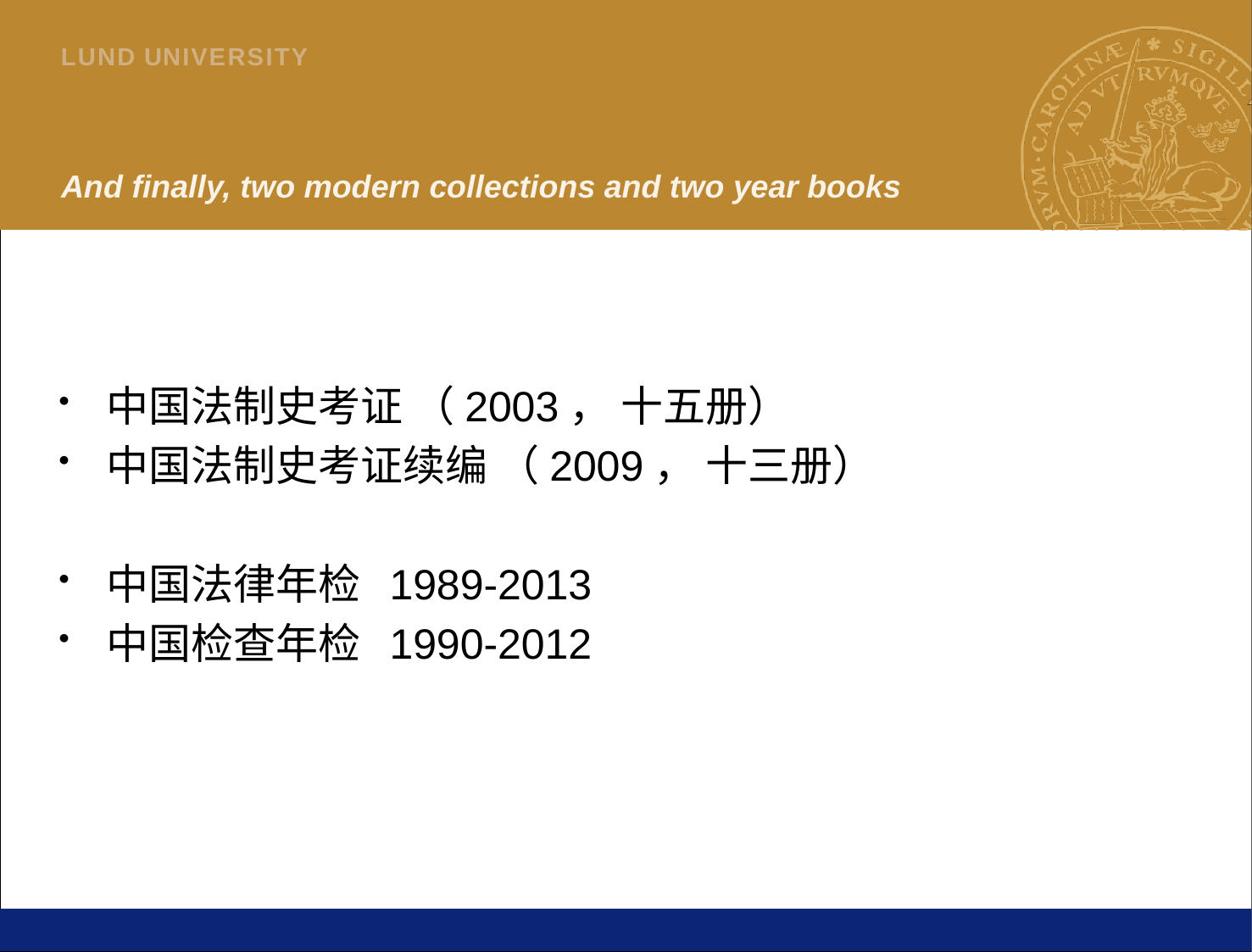

# And finally, two modern collections and two year books

中国法制史考证 （2003， 十五册）
中国法制史考证续编 （2009， 十三册）

中国法律年检  1989-2013
中国检查年检  1990-2012